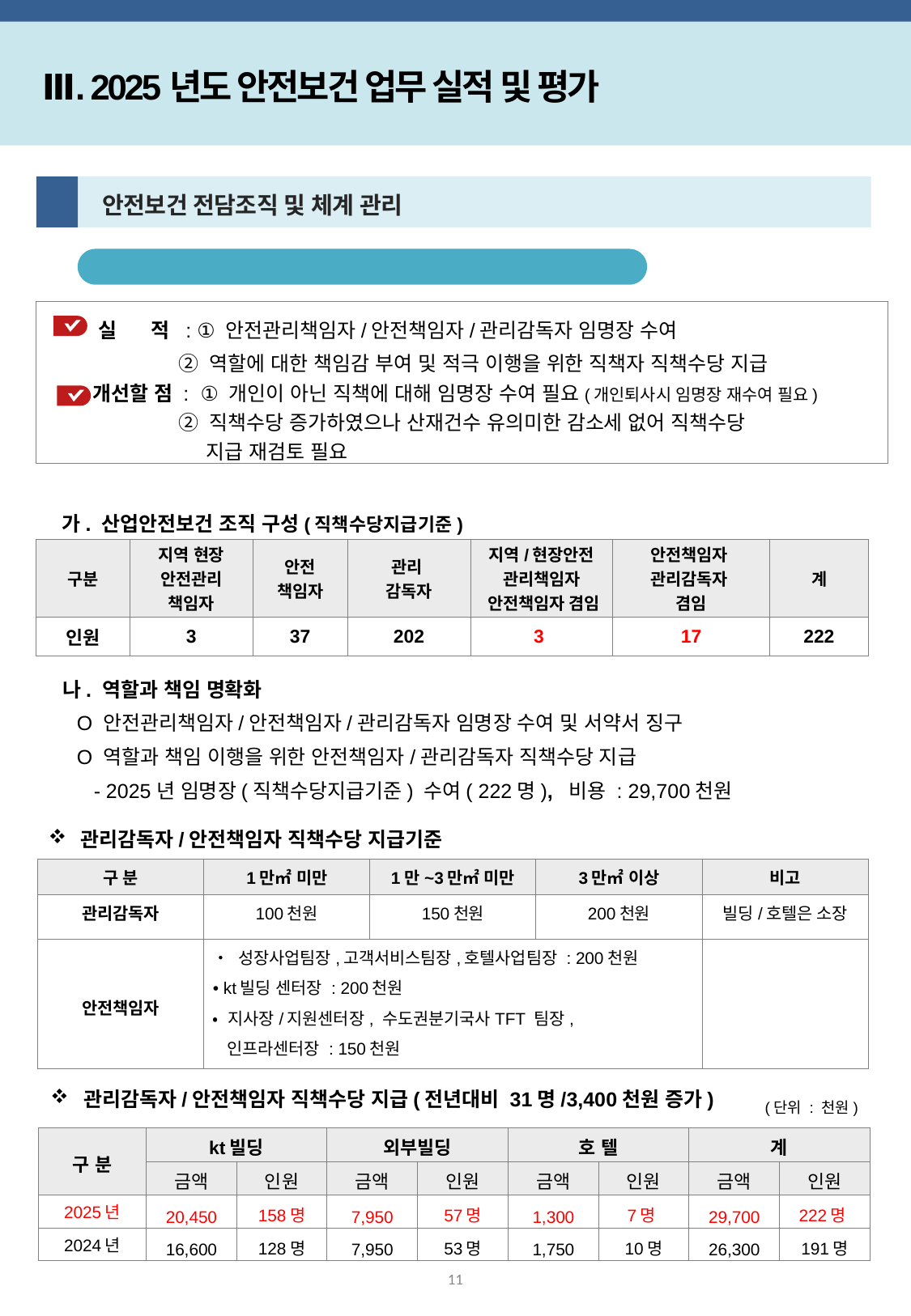

Ⅲ. 2025년도 안전보건 업무 실적 및 평가
1
 안전보건 전담조직 및 체계 관리
안전관리 전담조직 역할 지속이행
        실      적  : ① 안전관리책임자/안전책임자/관리감독자 임명장 수여
                       ② 역할에 대한 책임감 부여 및 적극 이행을 위한 직책자 직책수당 지급
       개선할 점 :  ① 개인이 아닌 직책에 대해 임명장 수여 필요(개인퇴사시 임명장 재수여 필요)
                       ② 직책수당 증가하였으나 산재건수 유의미한 감소세 없어 직책수당
                           지급 재검토 필요

  가. 산업안전보건 조직 구성(직책수당지급기준)
| 구분 | 지역 현장 안전관리 책임자 | 안전 책임자 | 관리 감독자 | 지역/현장안전 관리책임자 안전책임자 겸임 | 안전책임자 관리감독자 겸임 | 계 |
| --- | --- | --- | --- | --- | --- | --- |
| 인원 | 3 | 37 | 202 | 3 | 17 | 222 |
  나. 역할과 책임 명확화
     O 안전관리책임자/안전책임자/관리감독자 임명장 수여 및 서약서 징구
     O 역할과 책임 이행을 위한 안전책임자/관리감독자 직책수당 지급
        - 2025년 임명장(직책수당지급기준) 수여( 222명),  비용 : 29,700천원
 관리감독자/안전책임자 직책수당 지급기준
| 구 분 | 1만㎡ 미만 | 1만~3만㎡ 미만 | 3만㎡ 이상 | 비고 |
| --- | --- | --- | --- | --- |
| 관리감독자 | 100천원 | 150천원 | 200천원 | 빌딩/호텔은 소장 |
| 안전책임자 | • 성장사업팀장,고객서비스팀장,호텔사업팀장 : 200천원 • kt빌딩 센터장 : 200천원 • 지사장/지원센터장, 수도권분기국사TFT 팀장, 인프라센터장 : 150천원 |  |  |  |
 관리감독자/안전책임자 직책수당 지급(전년대비 31명/3,400천원 증가)
(단위 : 천원)
| 구 분 | kt빌딩 |  | 외부빌딩 |  | 호 텔 |  | 계 |  |
| --- | --- | --- | --- | --- | --- | --- | --- | --- |
|  | 금액 | 인원 | 금액 | 인원 | 금액 | 인원 | 금액 | 인원 |
| 2025년 | 20,450 | 158명 | 7,950 | 57명 | 1,300 | 7명 | 29,700 | 222명 |
| 2024년 | 16,600 | 128명 | 7,950 | 53명 | 1,750 | 10명 | 26,300 | 191명 |
11